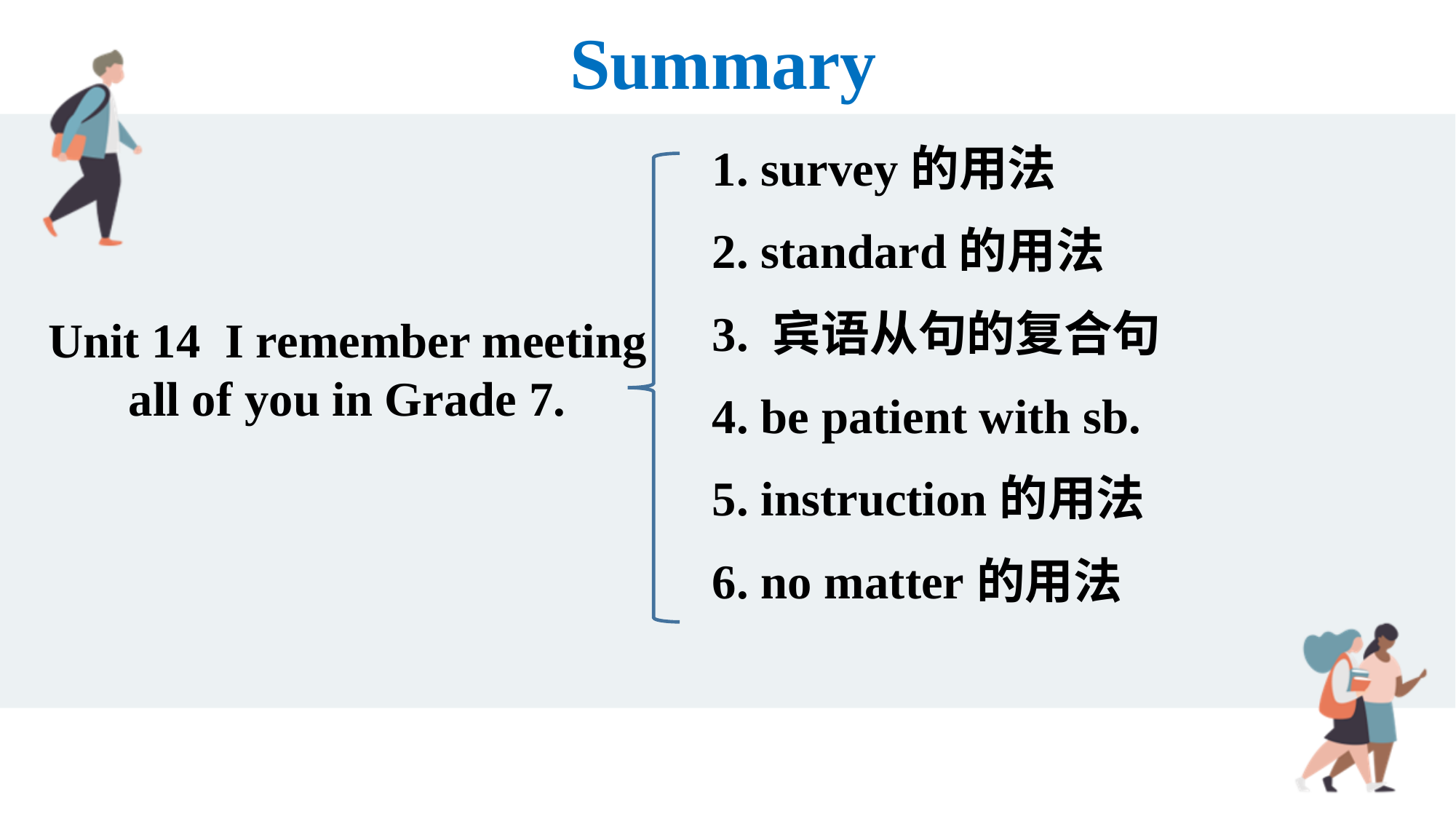

Summary
1. survey的用法
2. standard的用法
3. 宾语从句的复合句
4. be patient with sb.
5. instruction的用法
6. no matter的用法

Unit 14  I remember meeting all of you in Grade 7.